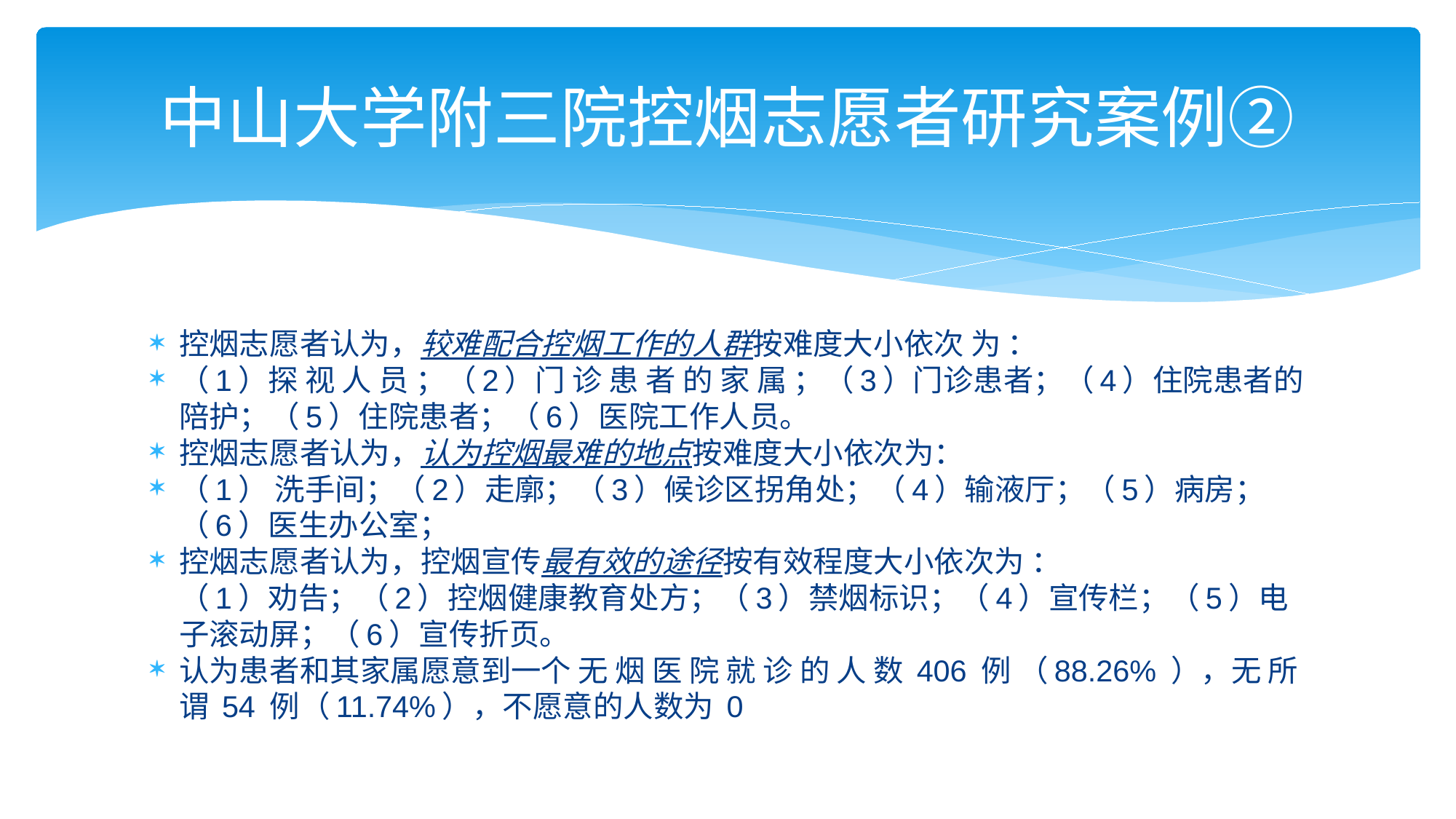

# 中山大学附三院控烟志愿者研究案例②
控烟志愿者认为，较难配合控烟工作的人群按难度大小依次 为 ：
（1）探 视 人 员 ；（2）门 诊 患 者 的 家 属 ；（3）门诊患者；（4）住院患者的陪护；（5）住院患者；（6）医院工作人员。
控烟志愿者认为，认为控烟最难的地点按难度大小依次为：
（1） 洗手间；（2）走廓；（3）候诊区拐角处；（4）输液厅；（5）病房；（6）医生办公室；
控烟志愿者认为，控烟宣传最有效的途径按有效程度大小依次为 ：
（1）劝告；（2）控烟健康教育处方；（3）禁烟标识；（4）宣传栏；（5）电子滚动屏；（6）宣传折页。
认为患者和其家属愿意到一个 无 烟 医 院 就 诊 的 人 数 406 例 （88.26% ），无 所谓 54 例（11.74%），不愿意的人数为 0